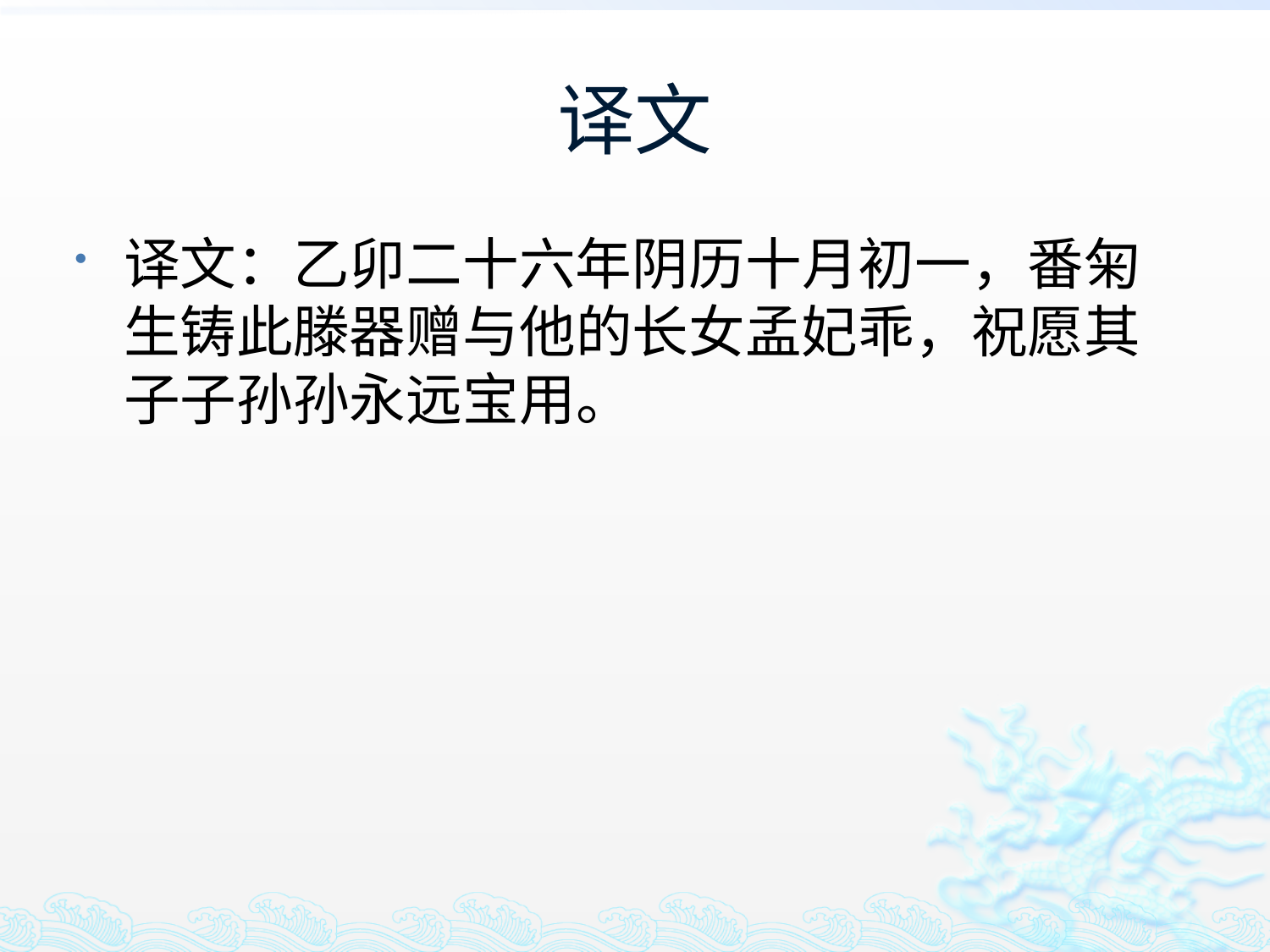

# 译文
译文：乙卯二十六年阴历十月初一，番匊生铸此滕器赠与他的长女孟妃乖，祝愿其子子孙孙永远宝用。